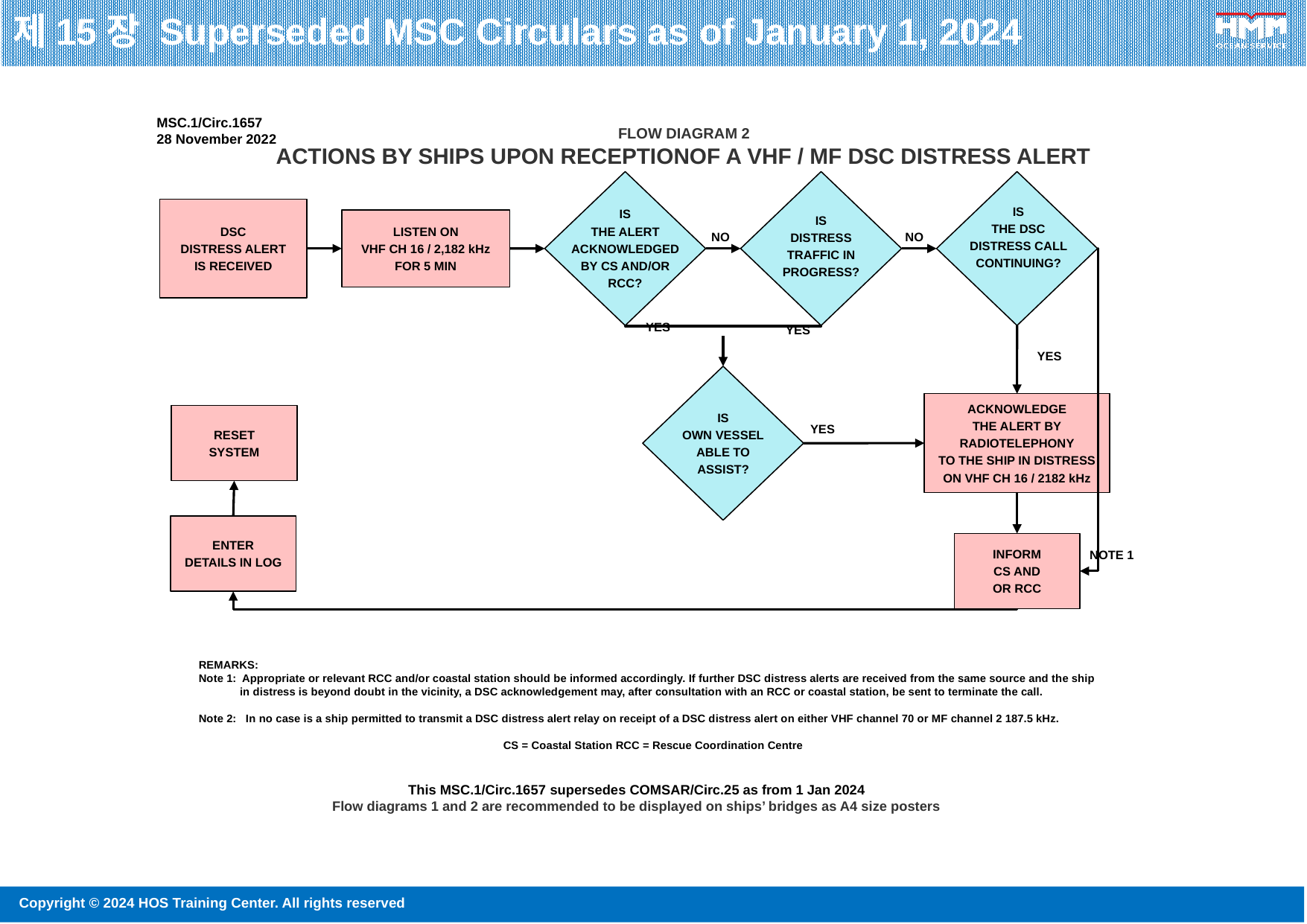

제15장 Superseded MSC Circulars as of January 1, 2024
MSC.1/Circ.1657
28 November 2022
FLOW DIAGRAM 2
ACTIONS BY SHIPS UPON RECEPTIONOF A VHF / MF DSC DISTRESS ALERT

IS
THE DSC
DISTRESS CALL
CONTINUING?
IS
DISTRESS
TRAFFIC IN
PROGRESS?
DSC
DISTRESS ALERT
IS RECEIVED
IS
THE ALERT
ACKNOWLEDGED
BY CS AND/OR
RCC?
LISTEN ON
VHF CH 16 / 2,182 kHz
FOR 5 MIN
NO
NO
YES
YES
YES

IS
OWN VESSEL
ABLE TO
ASSIST?
ACKNOWLEDGE
THE ALERT BY
RADIOTELEPHONY
TO THE SHIP IN DISTRESS
ON VHF CH 16 / 2182 kHz
RESET
SYSTEM
YES
ENTER
DETAILS IN LOG
INFORM
CS AND
OR RCC
NOTE 1
REMARKS:
Note 1:  Appropriate or relevant RCC and/or coastal station should be informed accordingly. If further DSC distress alerts are received from the same source and the ship
             in distress is beyond doubt in the vicinity, a DSC acknowledgement may, after consultation with an RCC or coastal station, be sent to terminate the call.

Note 2:   In no case is a ship permitted to transmit a DSC distress alert relay on receipt of a DSC distress alert on either VHF channel 70 or MF channel 2 187.5 kHz.

CS = Coastal Station RCC = Rescue Coordination Centre
This MSC.1/Circ.1657 supersedes COMSAR/Circ.25 as from 1 Jan 2024
Flow diagrams 1 and 2 are recommended to be displayed on ships’ bridges as A4 size posters
128